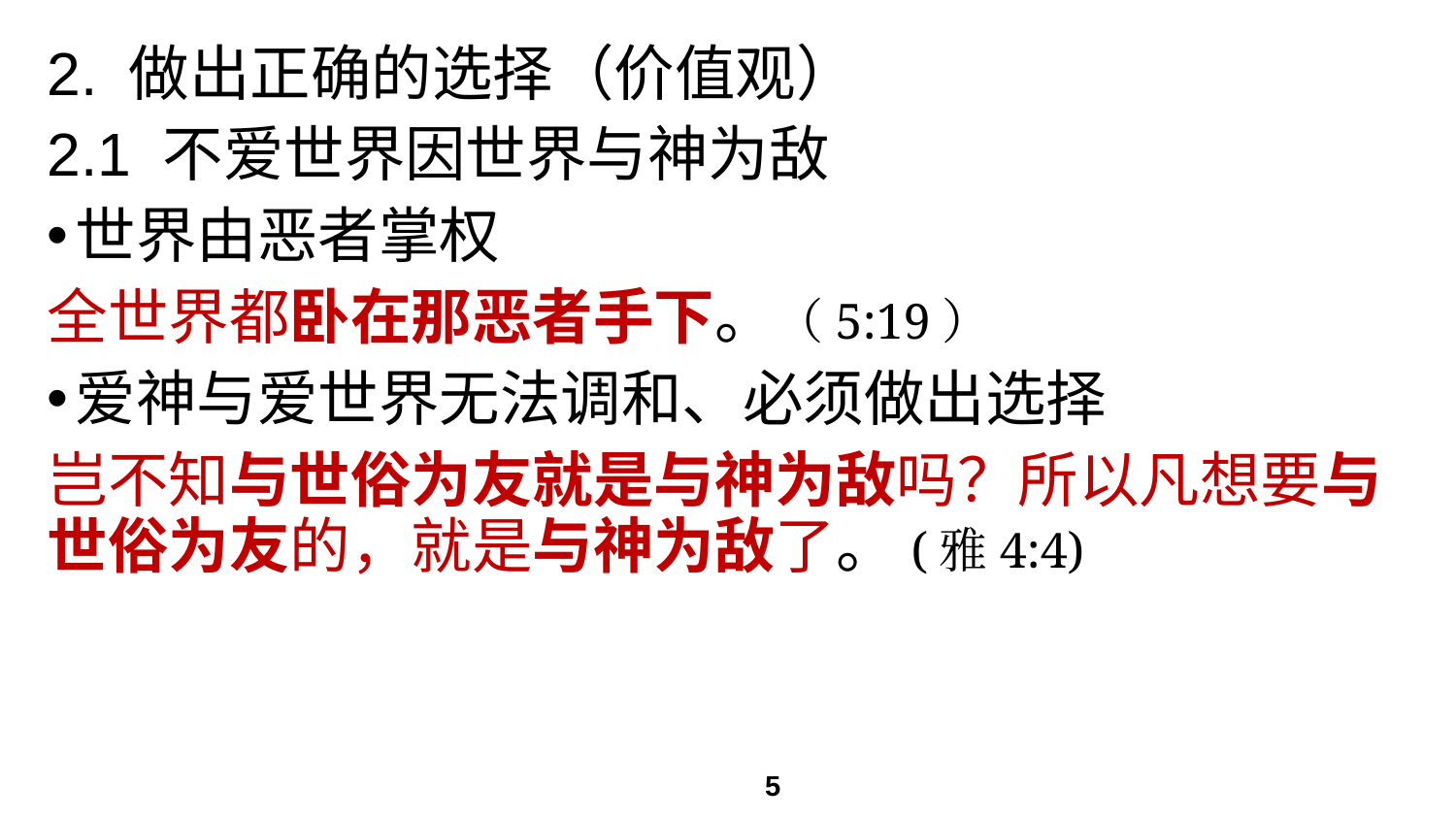

# 2. 做出正确的选择（价值观）
2.1 不爱世界因世界与神为敌
世界由恶者掌权
全世界都卧在那恶者手下。（5:19）
爱神与爱世界无法调和、必须做出选择
岂不知与世俗为友就是与神为敌吗？所以凡想要与世俗为友的，就是与神为敌了。(雅4:4)
5